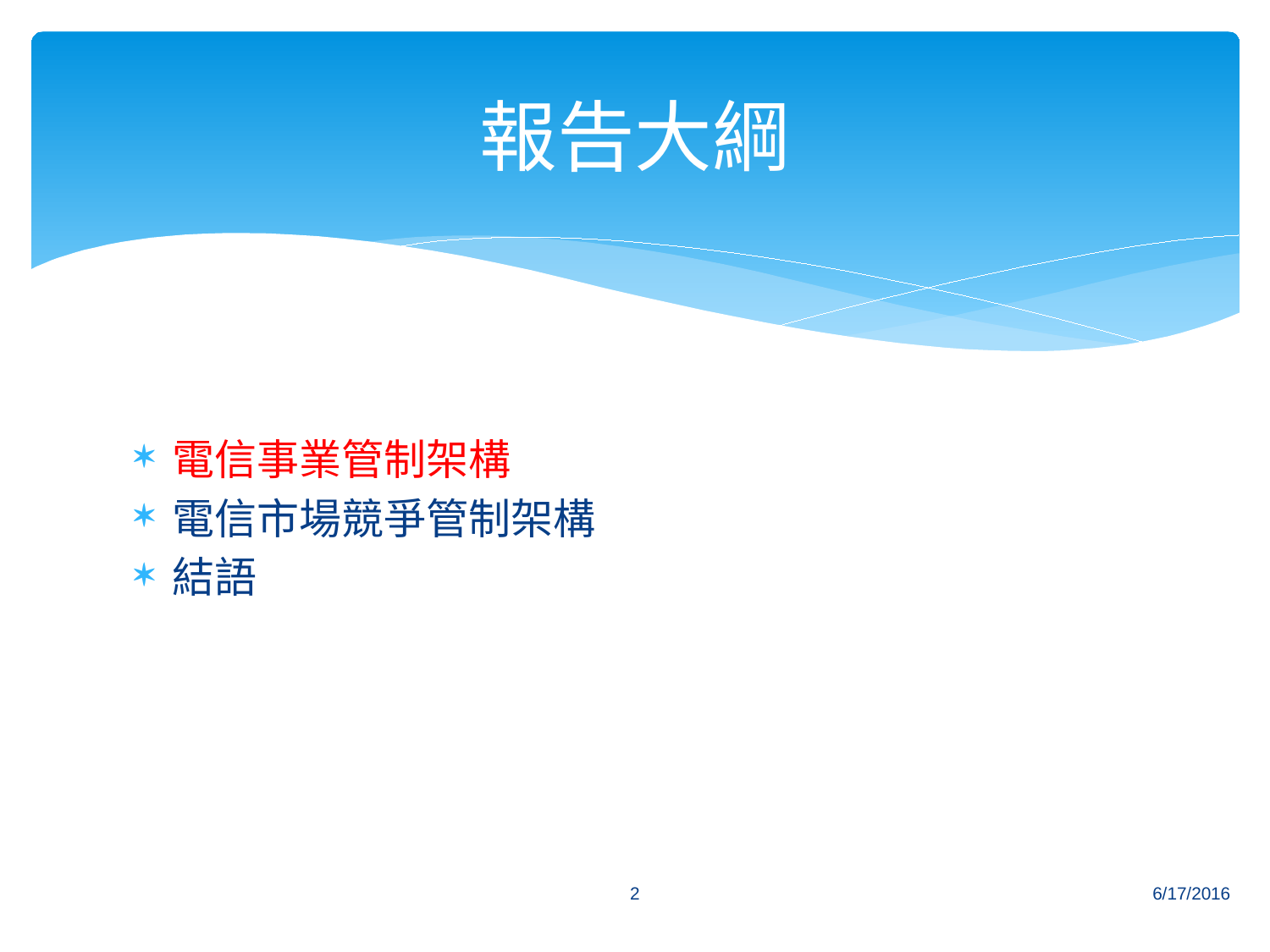

# 報告大綱
電信事業管制架構
電信市場競爭管制架構
結語
2
6/17/2016